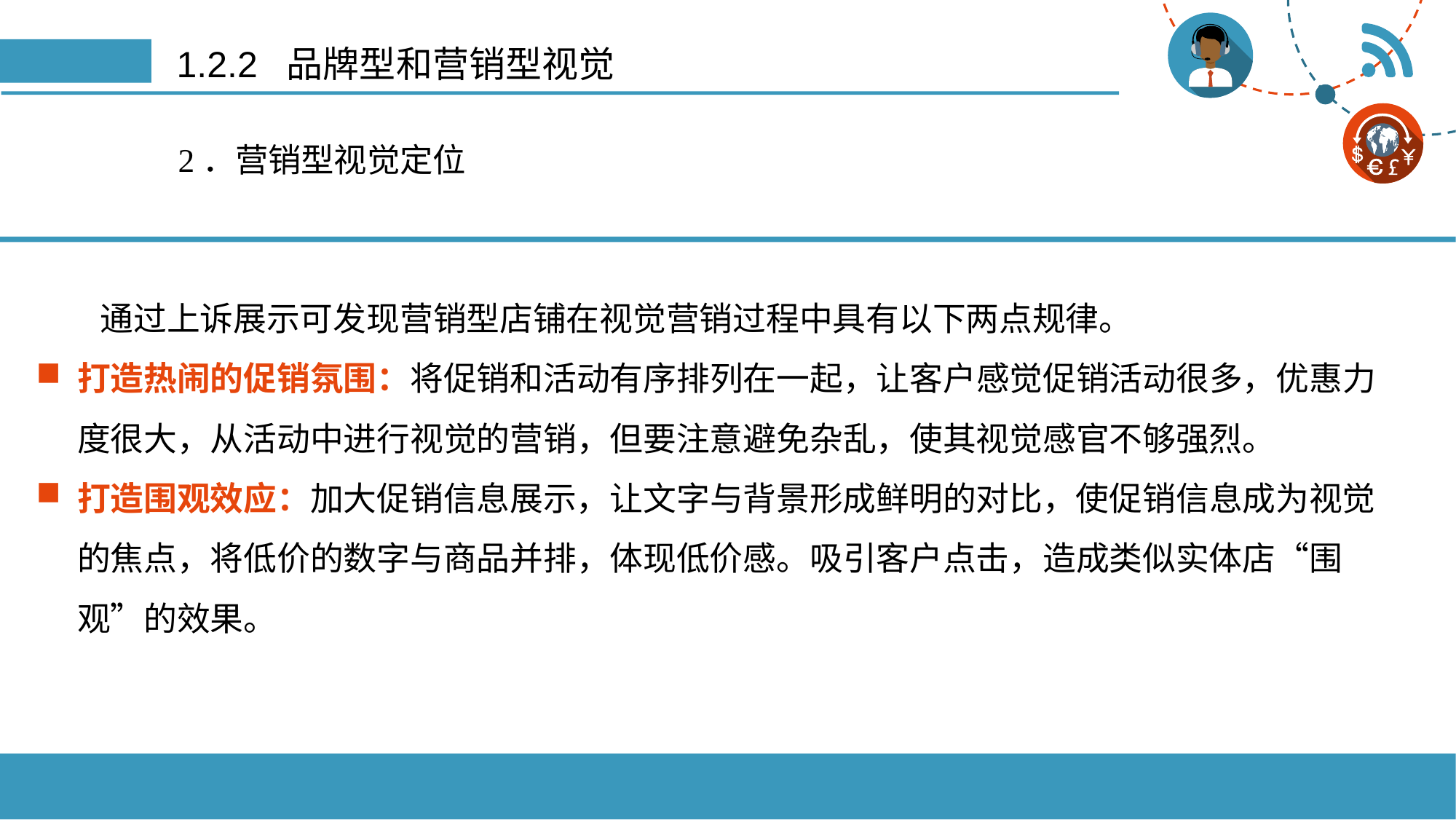

# 1.2.2  品牌型和营销型视觉
2．营销型视觉定位

通过上诉展示可发现营销型店铺在视觉营销过程中具有以下两点规律。
打造热闹的促销氛围：将促销和活动有序排列在一起，让客户感觉促销活动很多，优惠力度很大，从活动中进行视觉的营销，但要注意避免杂乱，使其视觉感官不够强烈。
打造围观效应：加大促销信息展示，让文字与背景形成鲜明的对比，使促销信息成为视觉的焦点，将低价的数字与商品并排，体现低价感。吸引客户点击，造成类似实体店“围观”的效果。